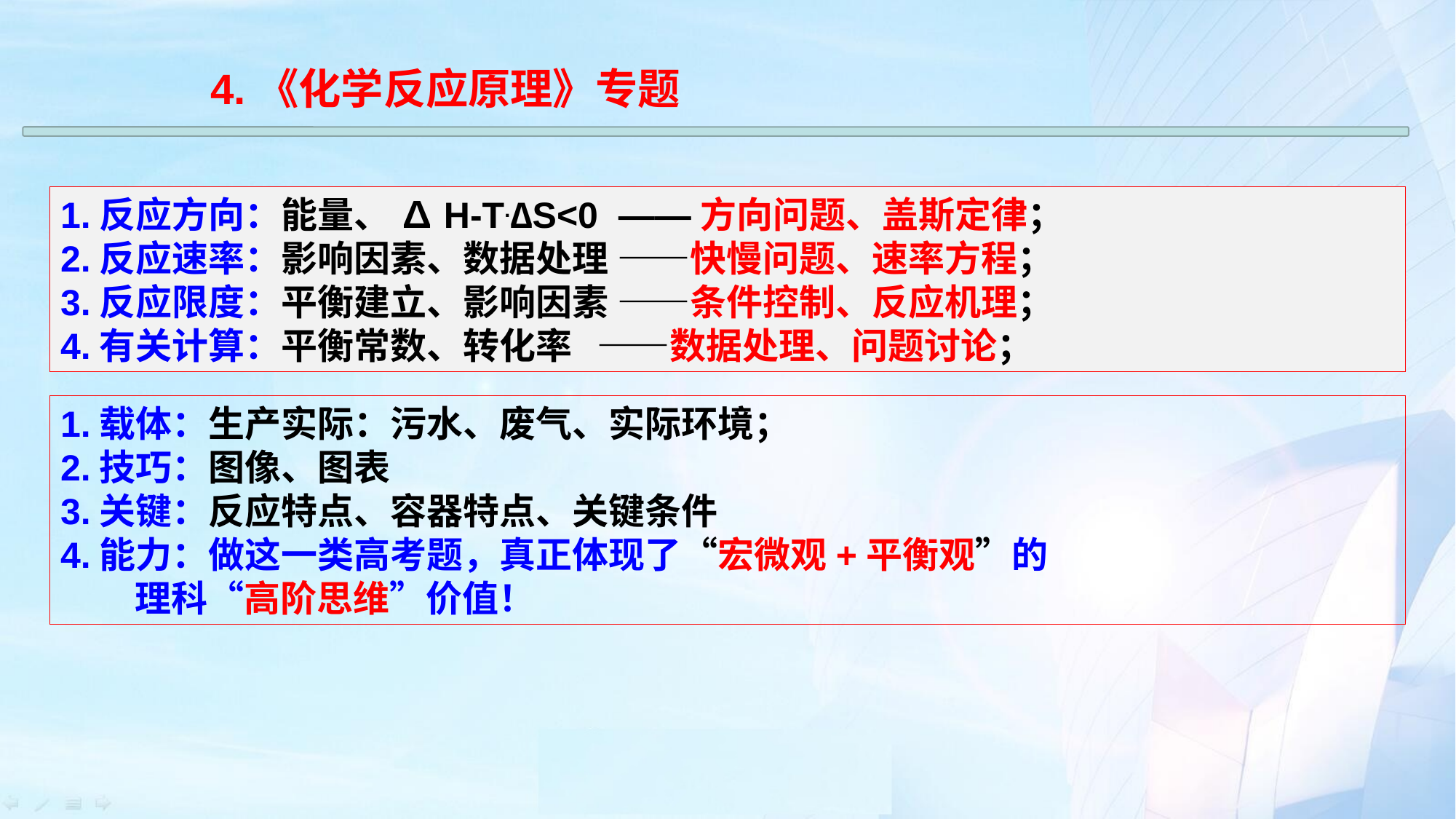

4.《化学反应原理》专题

1.反应方向：能量、 ∆H-T.∆S<0  ——方向问题、盖斯定律；
2.反应速率：影响因素、数据处理 ——快慢问题、速率方程；
3.反应限度：平衡建立、影响因素 ——条件控制、反应机理；
4.有关计算：平衡常数、转化率   ——数据处理、问题讨论；
1.载体：生产实际：污水、废气、实际环境；
2.技巧：图像、图表
3.关键：反应特点、容器特点、关键条件
4.能力：做这一类高考题，真正体现了“宏微观+平衡观”的
        理科“高阶思维”价值！